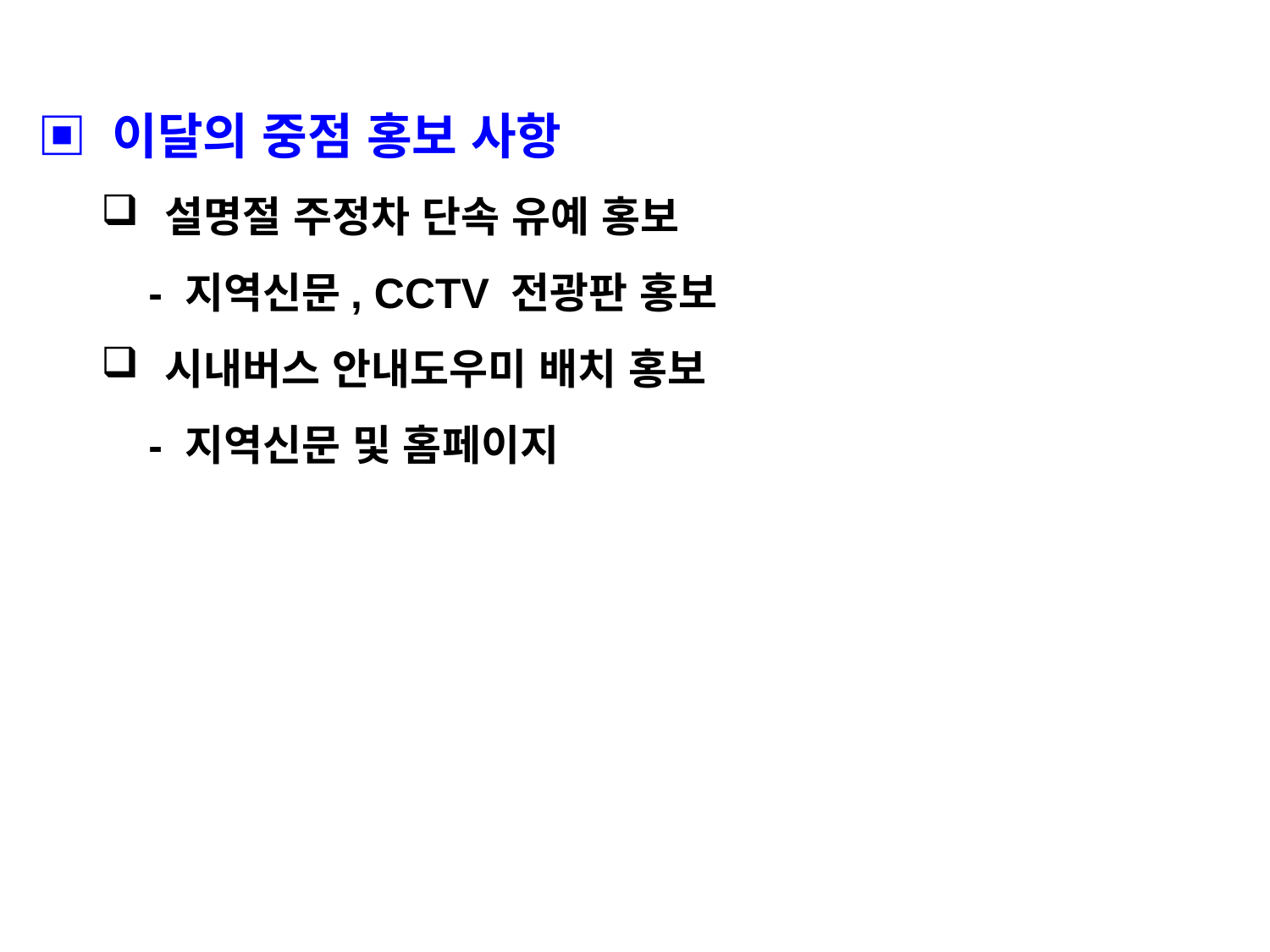

▣ 이달의 중점 홍보 사항
설명절 주정차 단속 유예 홍보
    - 지역신문, CCTV 전광판 홍보
시내버스 안내도우미 배치 홍보
    - 지역신문 및 홈페이지